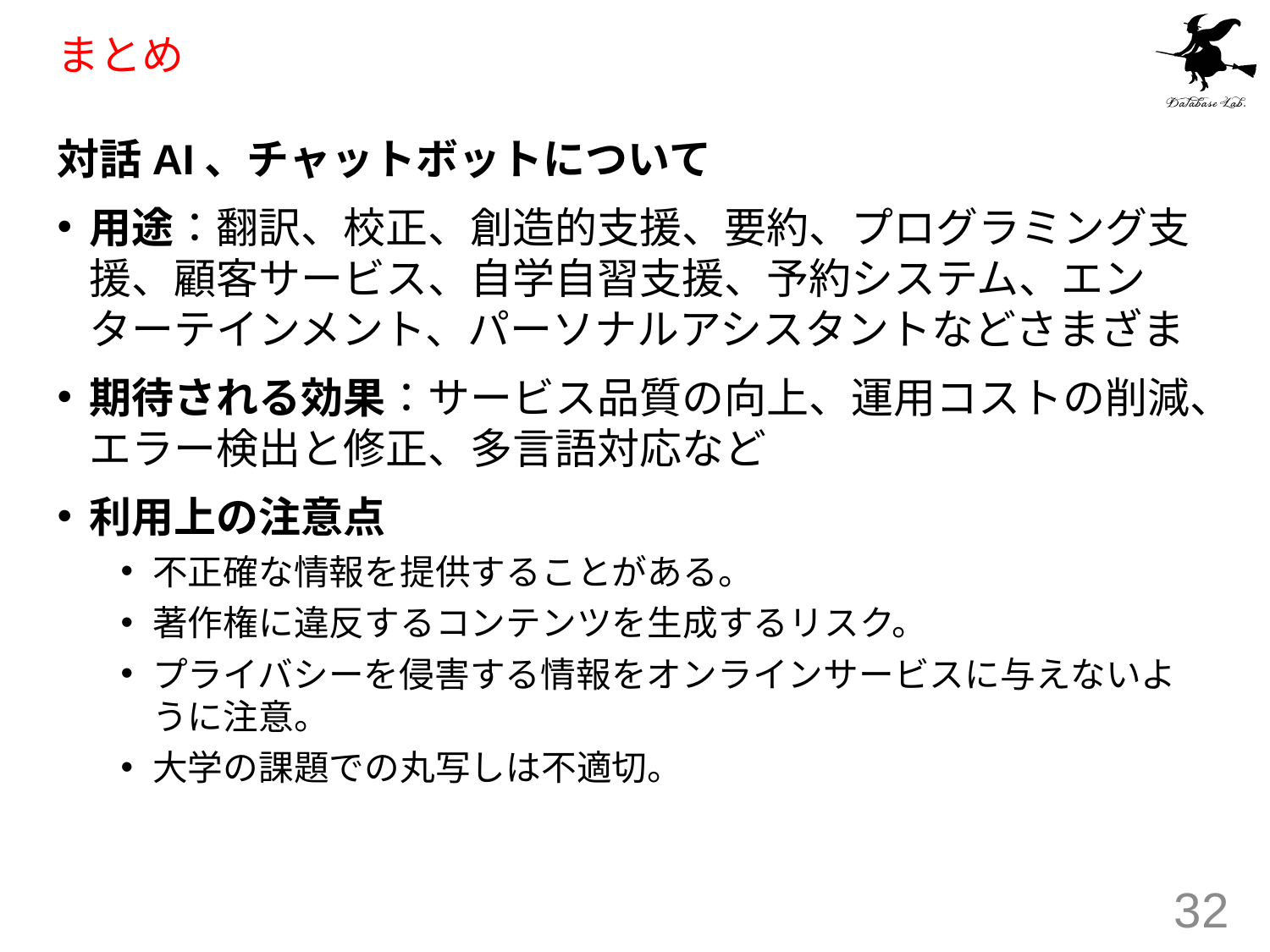

# まとめ
対話AI、チャットボットについて
用途：翻訳、校正、創造的支援、要約、プログラミング支援、顧客サービス、自学自習支援、予約システム、エンターテインメント、パーソナルアシスタントなどさまざま
期待される効果：サービス品質の向上、運用コストの削減、エラー検出と修正、多言語対応など
利用上の注意点
不正確な情報を提供することがある。
著作権に違反するコンテンツを生成するリスク。
プライバシーを侵害する情報をオンラインサービスに与えないように注意。
大学の課題での丸写しは不適切。
32